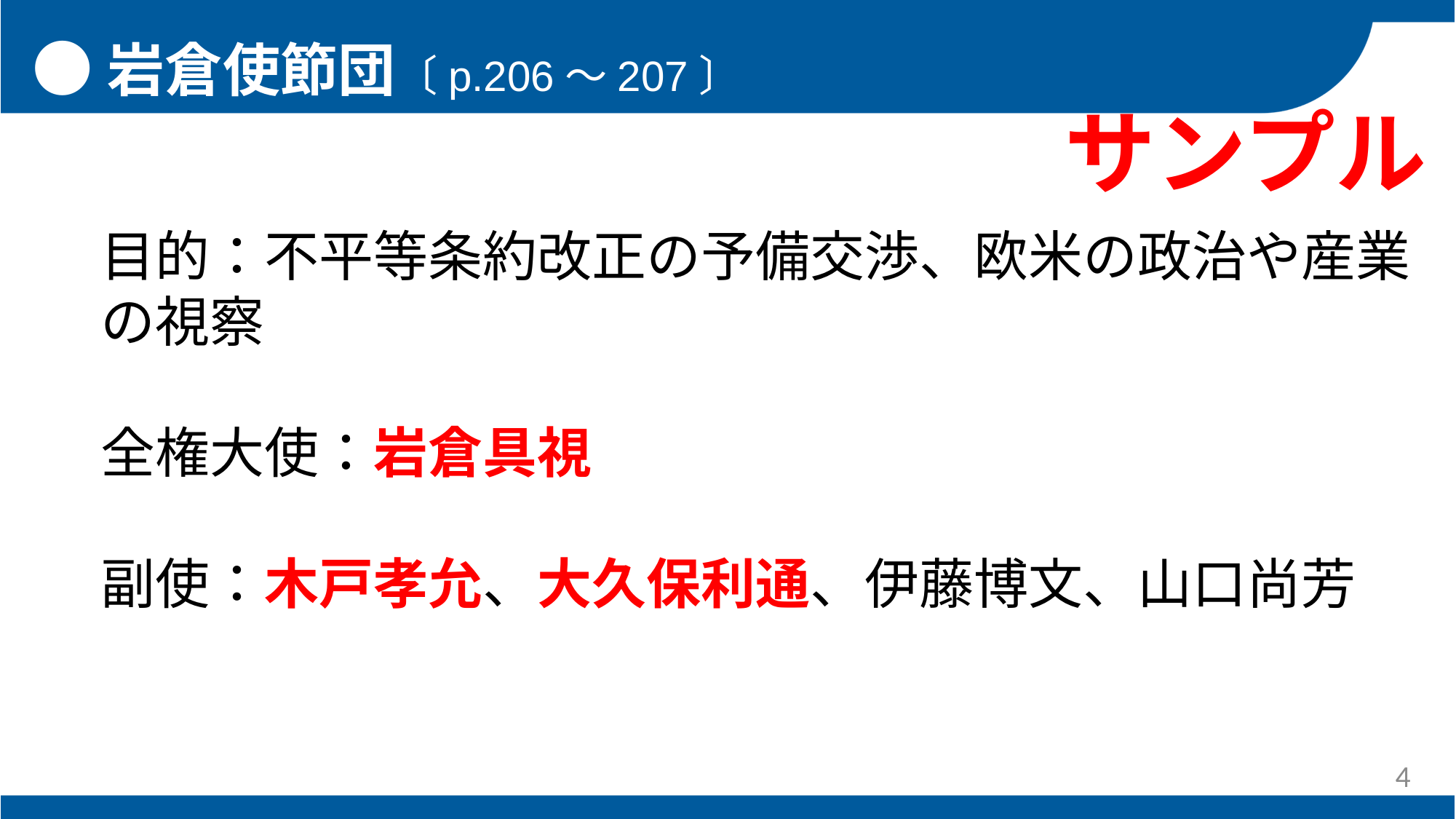

●岩倉使節団〔p.206〜207〕

目的：不平等条約改正の予備交渉、欧米の政治や産業の視察

全権大使：岩倉具視

副使：木戸孝允、大久保利通、伊藤博文、山口尚芳